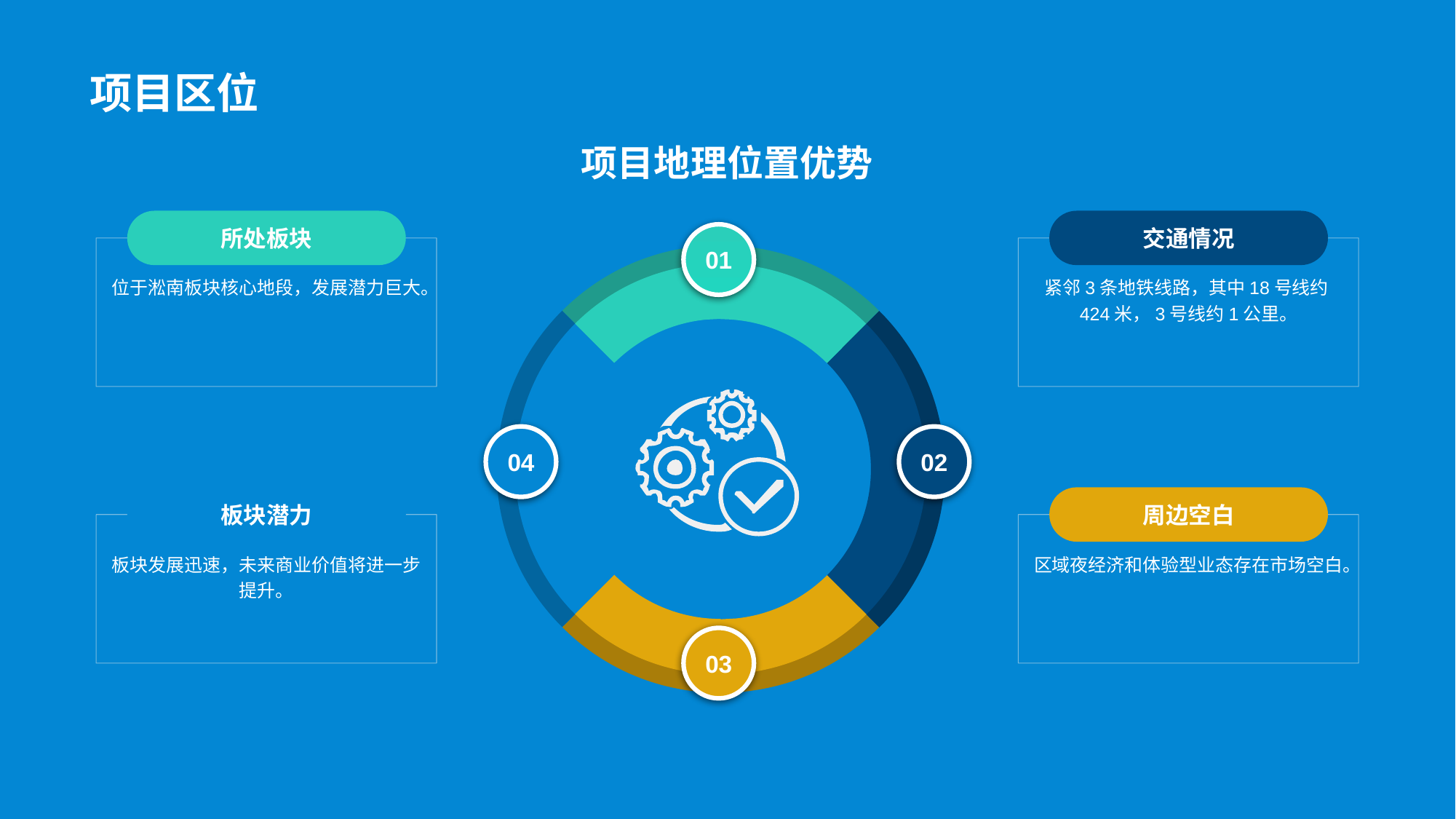

# 项目区位
项目地理位置优势

所处板块
01
位于淞南板块核心地段，发展潜力巨大。

交通情况
紧邻3条地铁线路，其中18号线约424米，3号线约1公里。
02

04
板块潜力
板块发展迅速，未来商业价值将进一步提升。

周边空白
区域夜经济和体验型业态存在市场空白。
03